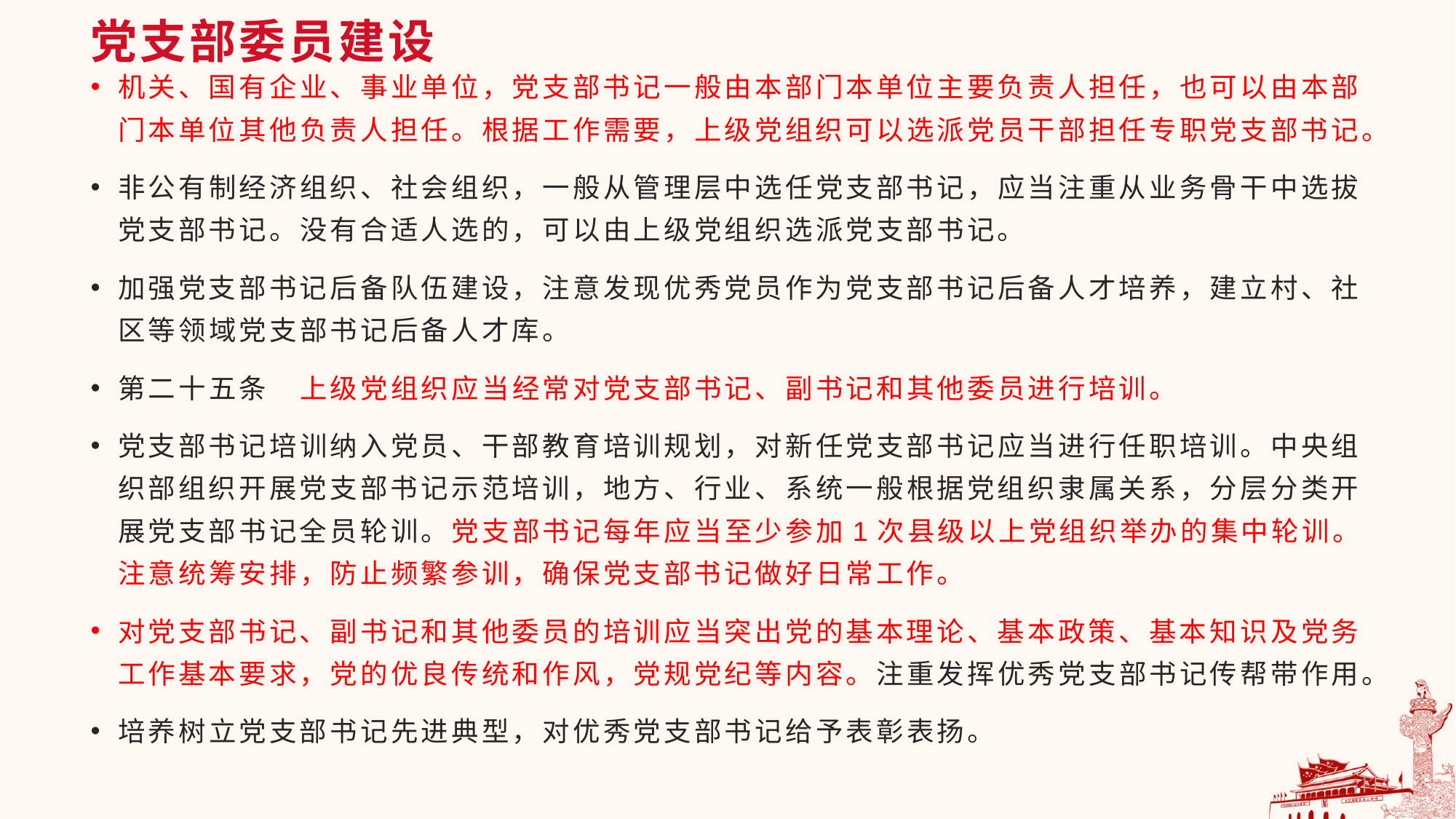

# 党支部委员建设
机关、国有企业、事业单位，党支部书记一般由本部门本单位主要负责人担任，也可以由本部门本单位其他负责人担任。根据工作需要，上级党组织可以选派党员干部担任专职党支部书记。
非公有制经济组织、社会组织，一般从管理层中选任党支部书记，应当注重从业务骨干中选拔党支部书记。没有合适人选的，可以由上级党组织选派党支部书记。
加强党支部书记后备队伍建设，注意发现优秀党员作为党支部书记后备人才培养，建立村、社区等领域党支部书记后备人才库。
第二十五条　上级党组织应当经常对党支部书记、副书记和其他委员进行培训。
党支部书记培训纳入党员、干部教育培训规划，对新任党支部书记应当进行任职培训。中央组织部组织开展党支部书记示范培训，地方、行业、系统一般根据党组织隶属关系，分层分类开展党支部书记全员轮训。党支部书记每年应当至少参加1次县级以上党组织举办的集中轮训。注意统筹安排，防止频繁参训，确保党支部书记做好日常工作。
对党支部书记、副书记和其他委员的培训应当突出党的基本理论、基本政策、基本知识及党务工作基本要求，党的优良传统和作风，党规党纪等内容。注重发挥优秀党支部书记传帮带作用。
培养树立党支部书记先进典型，对优秀党支部书记给予表彰表扬。